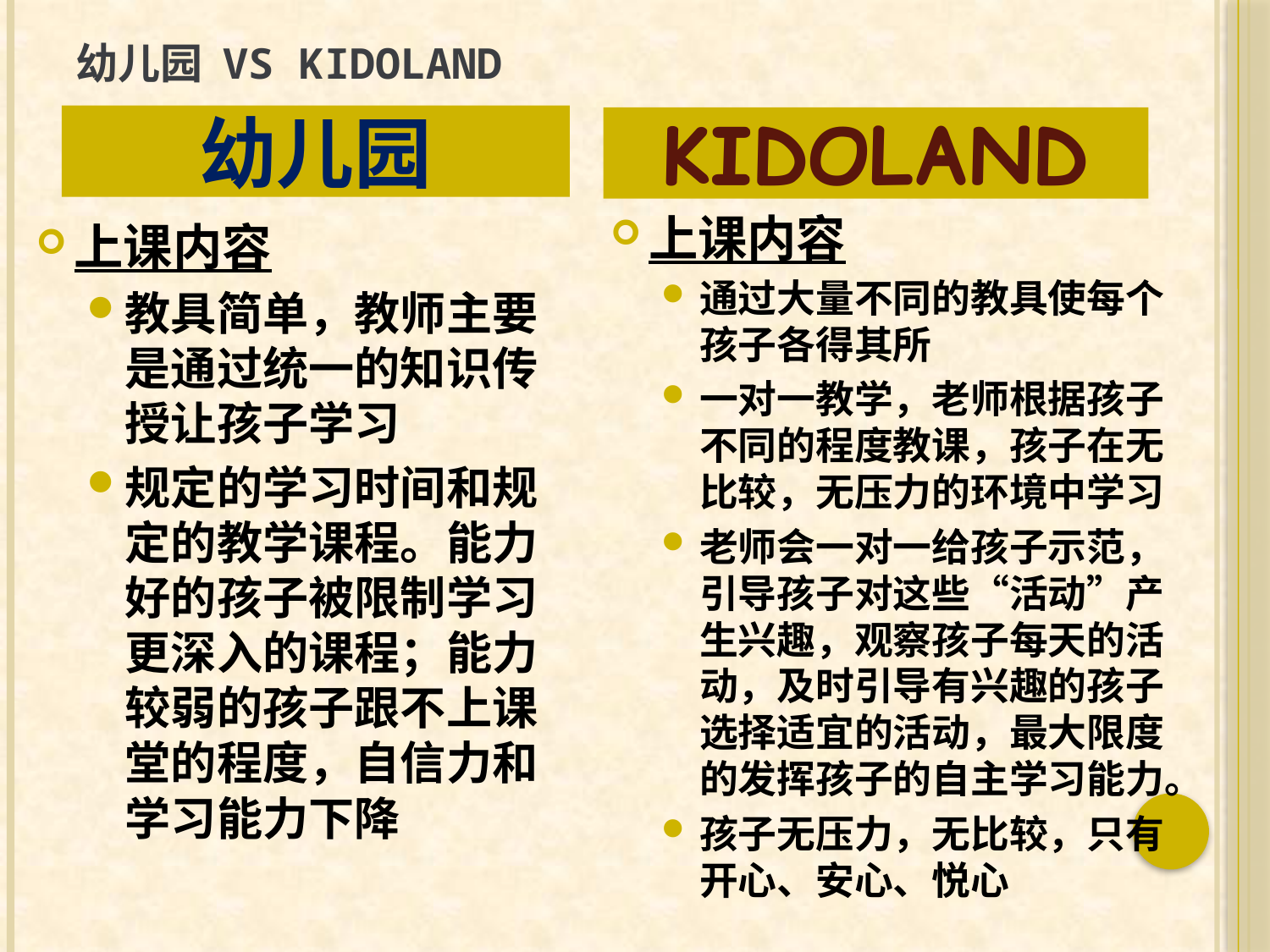

# 幼儿园 Vs kidoland
幼儿园
KidoLand
上课内容
通过大量不同的教具使每个孩子各得其所
一对一教学，老师根据孩子不同的程度教课，孩子在无比较，无压力的环境中学习
老师会一对一给孩子示范，引导孩子对这些“活动”产生兴趣，观察孩子每天的活动，及时引导有兴趣的孩子选择适宜的活动，最大限度的发挥孩子的自主学习能力。
孩子无压力，无比较，只有开心、安心、悦心

上课内容
教具简单，教师主要是通过统一的知识传授让孩子学习
规定的学习时间和规定的教学课程。能力好的孩子被限制学习更深入的课程；能力较弱的孩子跟不上课堂的程度，自信力和学习能力下降